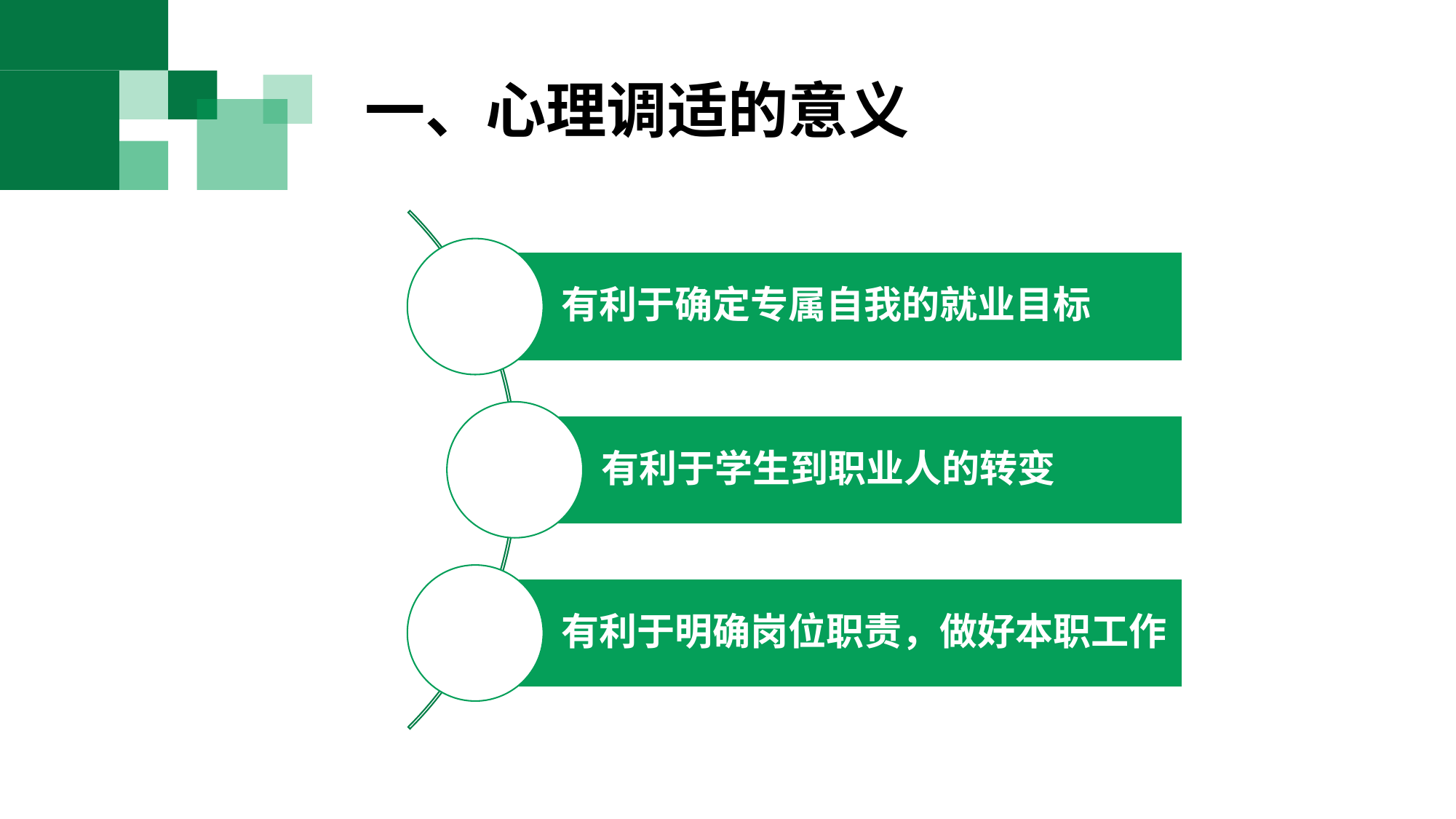

一、心理调适的意义

有利于确定专属自我的就业目标
有利于学生到职业人的转变
有利于明确岗位职责，做好本职工作